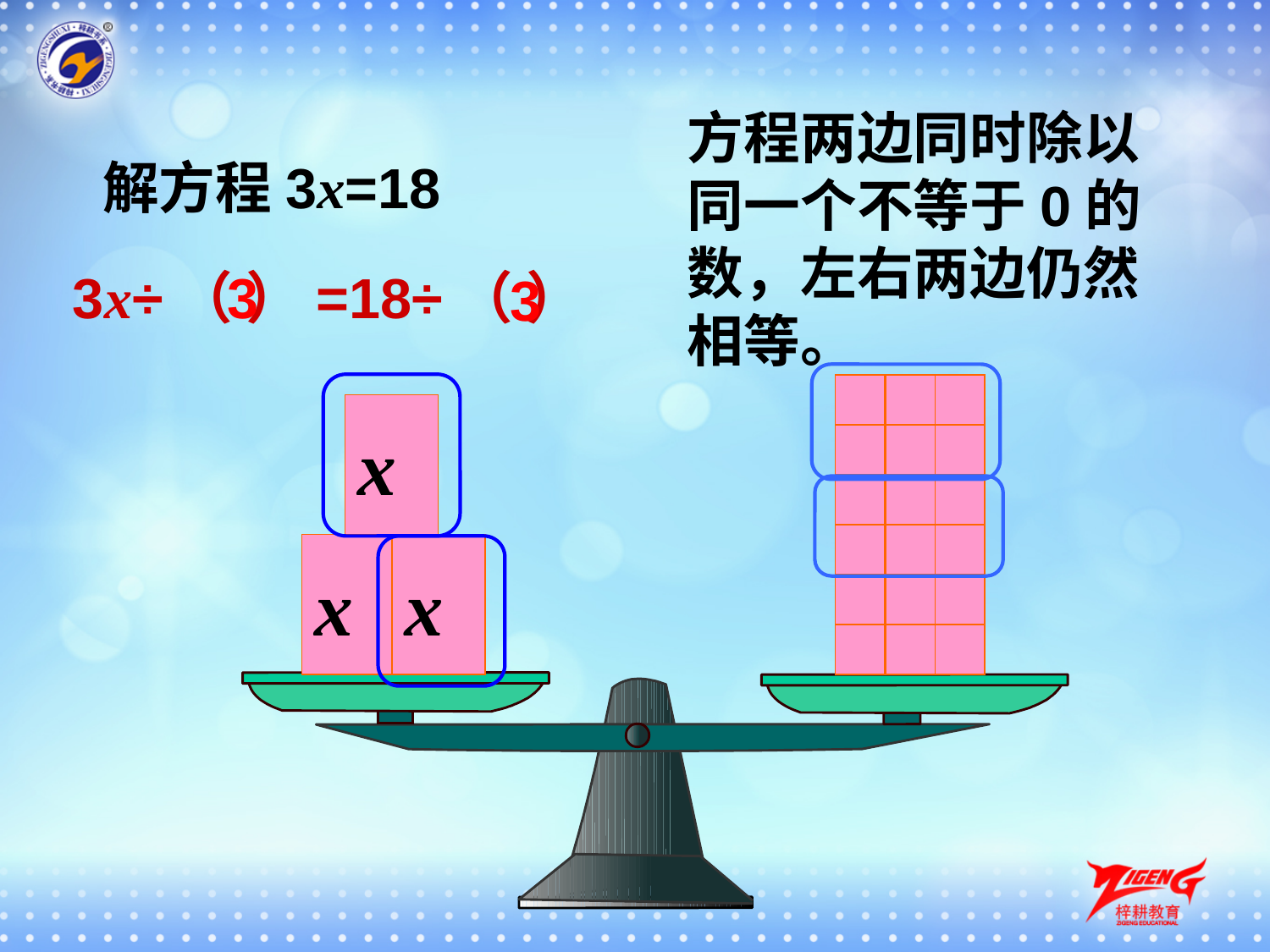

方程两边同时除以同一个不等于0的数，左右两边仍然相等。
解方程3x=18
3x÷（ ）=18÷（ ）
3
3

x

x
x